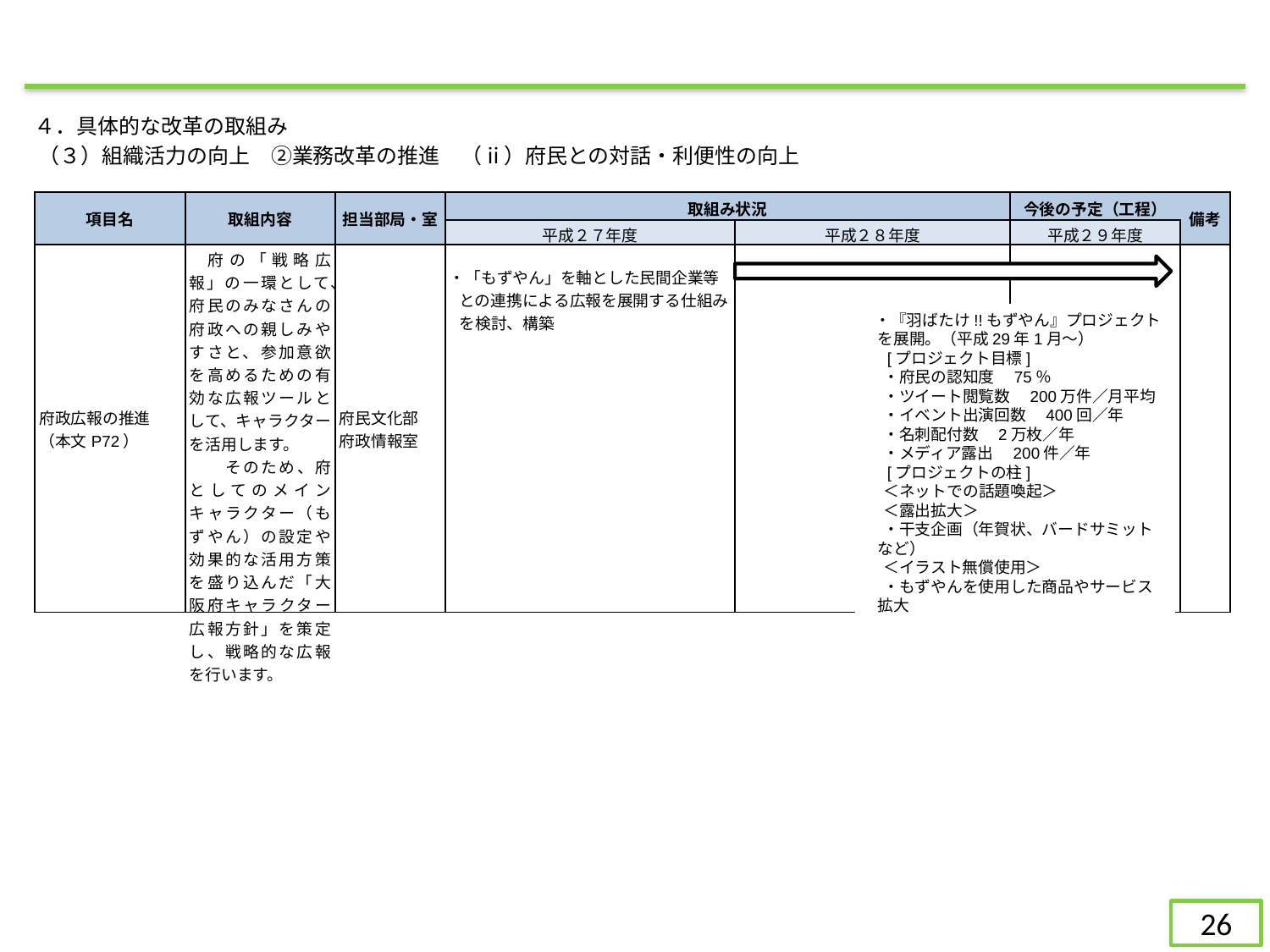

４．具体的な改革の取組み
（３）組織活力の向上　②業務改革の推進　（ⅱ）府民との対話・利便性の向上
| 項目名 | 取組内容 | 担当部局・室 | 取組み状況 |  | 今後の予定（工程） | 備考 |
| --- | --- | --- | --- | --- | --- | --- |
|  |  |  | 平成２７年度 | 平成２８年度 | 平成２９年度 |  |
| 府政広報の推進 （本文P72） | 府の「戦略広報」の一環として、府民のみなさんの府政への親しみやすさと、参加意欲を高めるための有効な広報ツールとして、キャラクターを活用します。 　そのため、府としてのメインキャラクター（もずやん）の設定や効果的な活用方策を盛り込んだ「大阪府キャラクター広報方針」を策定し、戦略的な広報を行います。 | 府民文化部 府政情報室 | ・「もずやん」を軸とした民間企業等との連携による広報を展開する仕組みを検討、構築 |  |  |  |

 ・『羽ばたけ!!もずやん』プロジェクトを展開。（平成29年1月～）
　[プロジェクト目標]
　・府民の認知度　75％
　・ツイート閲覧数　200万件／月平均
　・イベント出演回数　400回／年
　・名刺配付数　2万枚／年
　・メディア露出　200件／年
　[プロジェクトの柱]
　＜ネットでの話題喚起＞
　＜露出拡大＞
　・干支企画（年賀状、バードサミットなど）
　＜イラスト無償使用＞
　・もずやんを使用した商品やサービス拡大
26